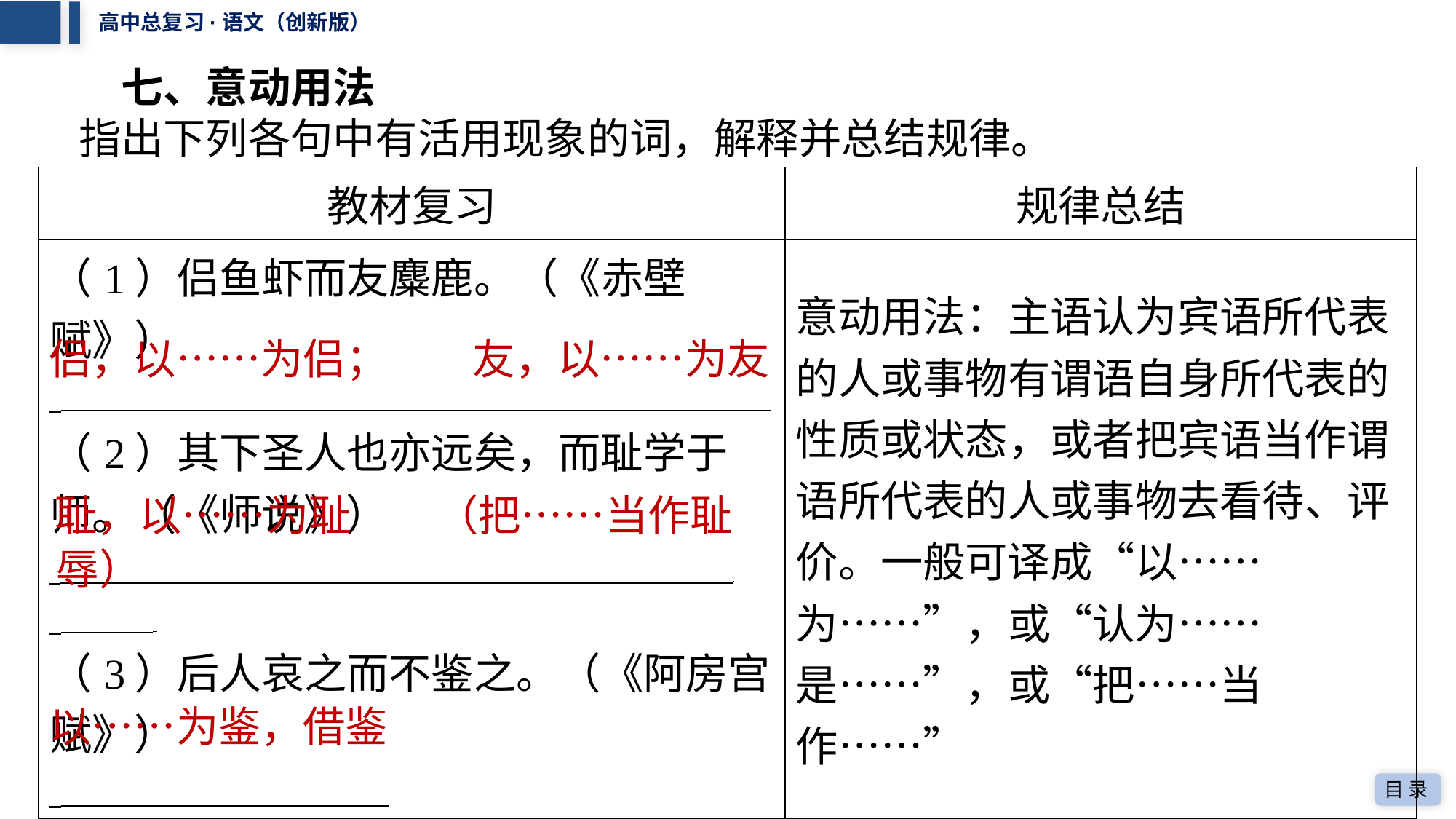

七、意动用法
　指出下列各句中有活用现象的词，解释并总结规律。
| 教材复习 | 规律总结 |
| --- | --- |
| （1）侣鱼虾而友麋鹿。（《赤壁 赋》） ⁠ （2）其下圣人也亦远矣，而耻学于 师。（《师说》） ⁠ ⁠ （3）后人哀之而不鉴之。（《阿房宫 赋》） ⁠ | 意动用法：主语认为宾语所代表 的人或事物有谓语自身所代表的 性质或状态，或者把宾语当作谓 语所代表的人或事物去看待、评 价。一般可译成“以…… 为……”，或“认为…… 是……”，或“把……当 作……” |
侣，以……为侣；　　友，以……为友
耻，以……为耻　　（把……当作耻
辱）
以……为鉴，借鉴